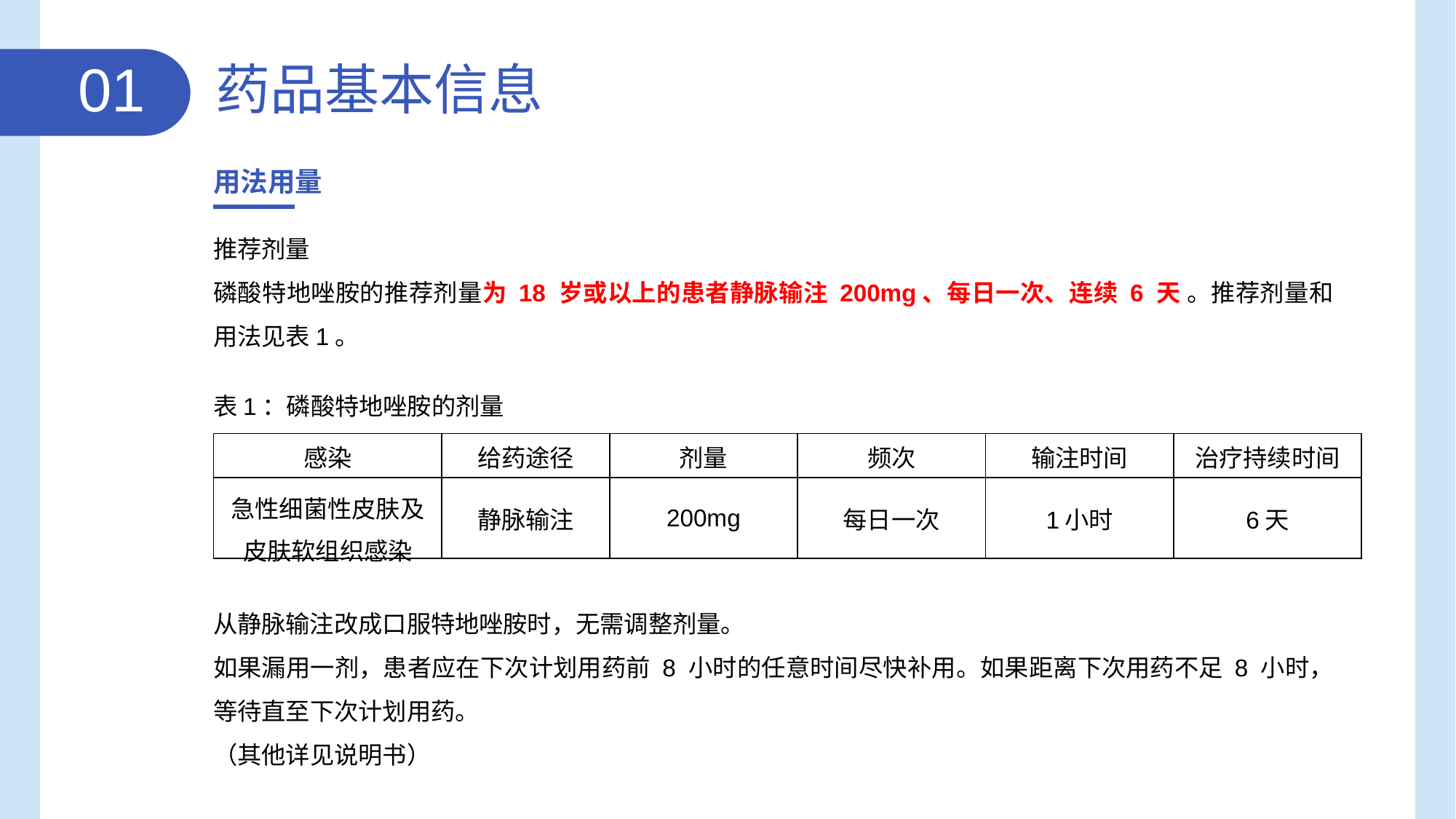

01
药品基本信息
用法用量
推荐剂量
磷酸特地唑胺的推荐剂量为 18 岁或以上的患者静脉输注 200mg、每日一次、连续 6 天 。推荐剂量和用法见表1。

表1：磷酸特地唑胺的剂量

从静脉输注改成口服特地唑胺时，无需调整剂量。
如果漏用一剂，患者应在下次计划用药前 8 小时的任意时间尽快补用。如果距离下次用药不足 8 小时，等待直至下次计划用药。
（其他详见说明书）
| 感染 | 给药途径 | 剂量 | 频次 | 输注时间 | 治疗持续时间 |
| --- | --- | --- | --- | --- | --- |
| 急性细菌性皮肤及皮肤软组织感染 | 静脉输注 | 200mg | 每日一次 | 1小时 | 6天 |